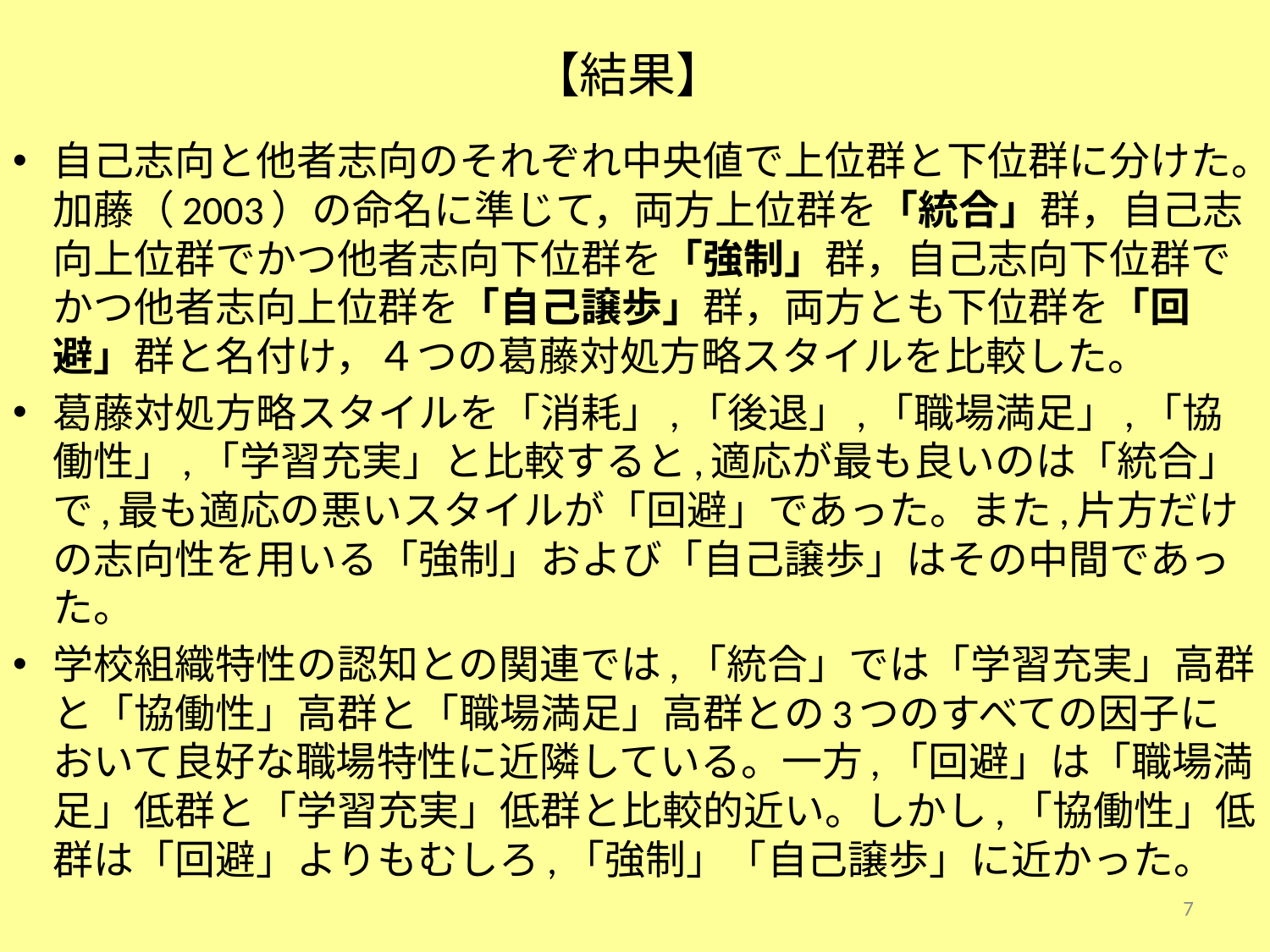

# 【結果】
自己志向と他者志向のそれぞれ中央値で上位群と下位群に分けた。加藤（2003）の命名に準じて，両方上位群を「統合」群，自己志向上位群でかつ他者志向下位群を「強制」群，自己志向下位群でかつ他者志向上位群を「自己譲歩」群，両方とも下位群を「回避」群と名付け，４つの葛藤対処方略スタイルを比較した。
葛藤対処方略スタイルを「消耗」,「後退」,「職場満足」,「協働性」,「学習充実」と比較すると,適応が最も良いのは「統合」で,最も適応の悪いスタイルが「回避」であった。また,片方だけの志向性を用いる「強制」および「自己譲歩」はその中間であった。
学校組織特性の認知との関連では,「統合」では「学習充実」高群と「協働性」高群と「職場満足」高群との3つのすべての因子において良好な職場特性に近隣している。一方,「回避」は「職場満足」低群と「学習充実」低群と比較的近い。しかし,「協働性」低群は「回避」よりもむしろ,「強制」「自己譲歩」に近かった。
7